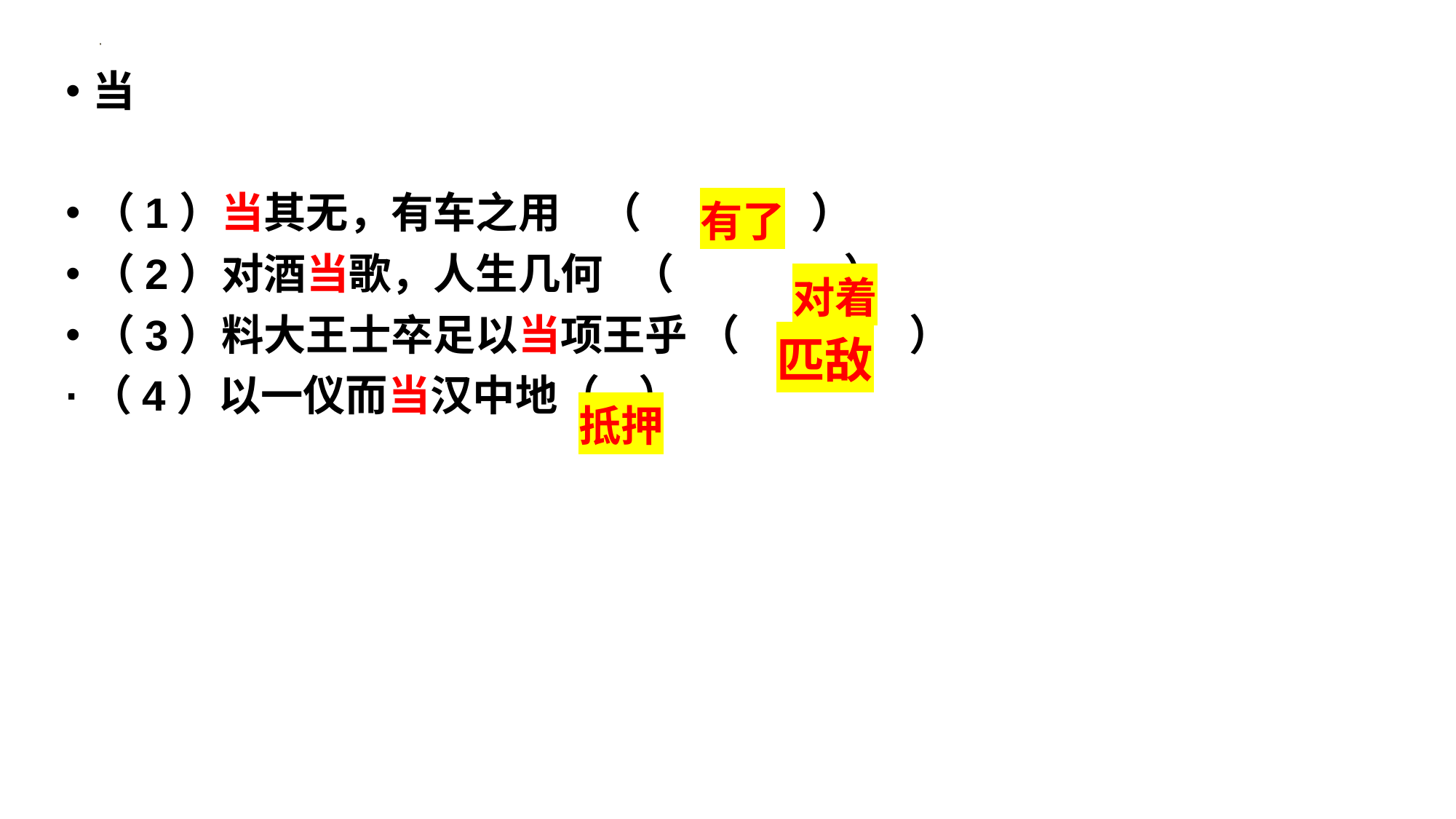

当

（1）当其无，有车之用    （　　　　）
（2）对酒当歌，人生几何   （　　　　）
（3）料大王士卒足以当项王乎 （　　　　）
·（4）以一仪而当汉中地（    ）
有了
对着
匹敌
抵押